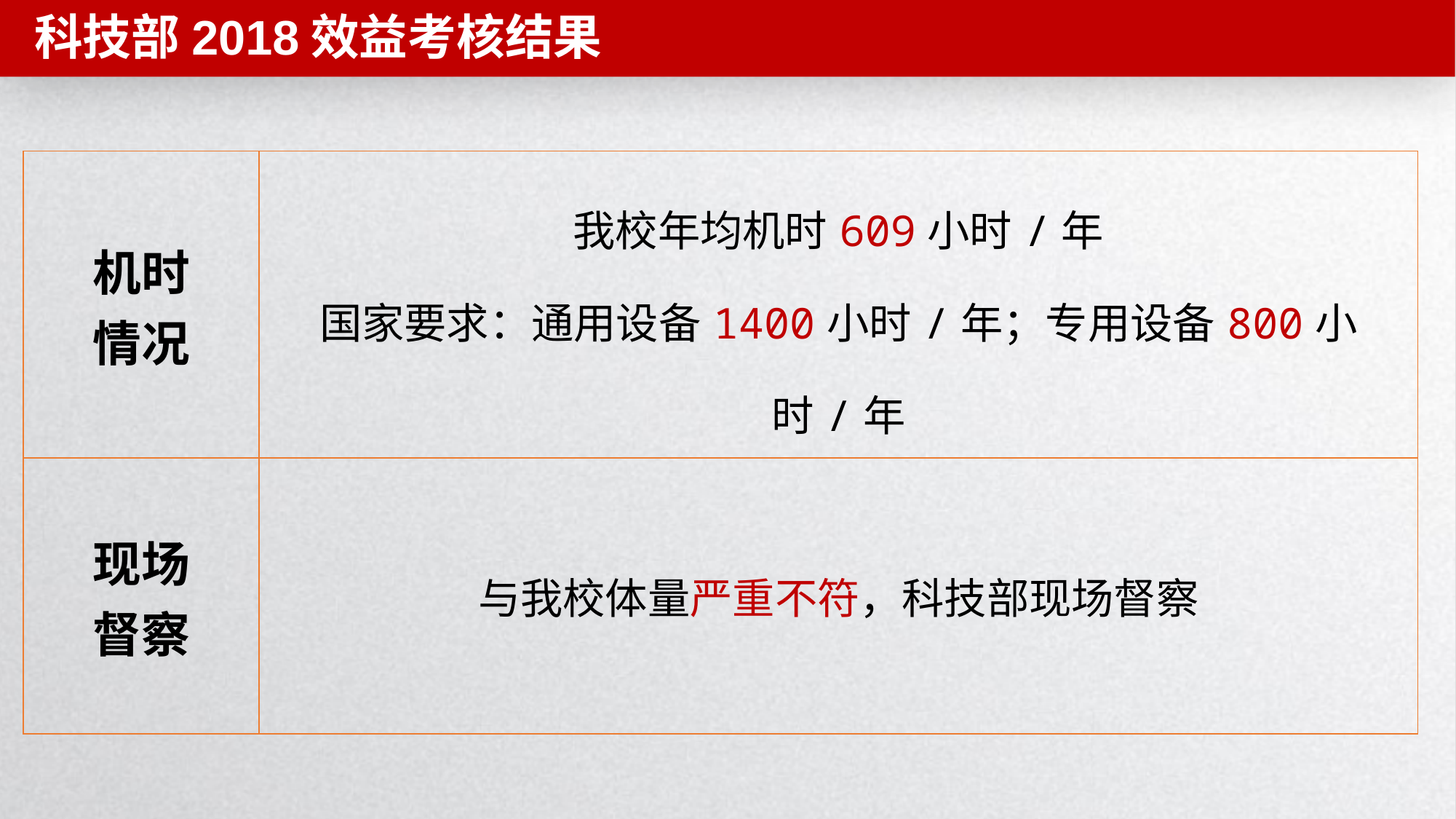

科技部2018效益考核结果
| 机时 情况 | 我校年均机时609小时/年 国家要求：通用设备1400小时/年；专用设备800小时/年 |
| --- | --- |
| 现场 督察 | 与我校体量严重不符，科技部现场督察 |